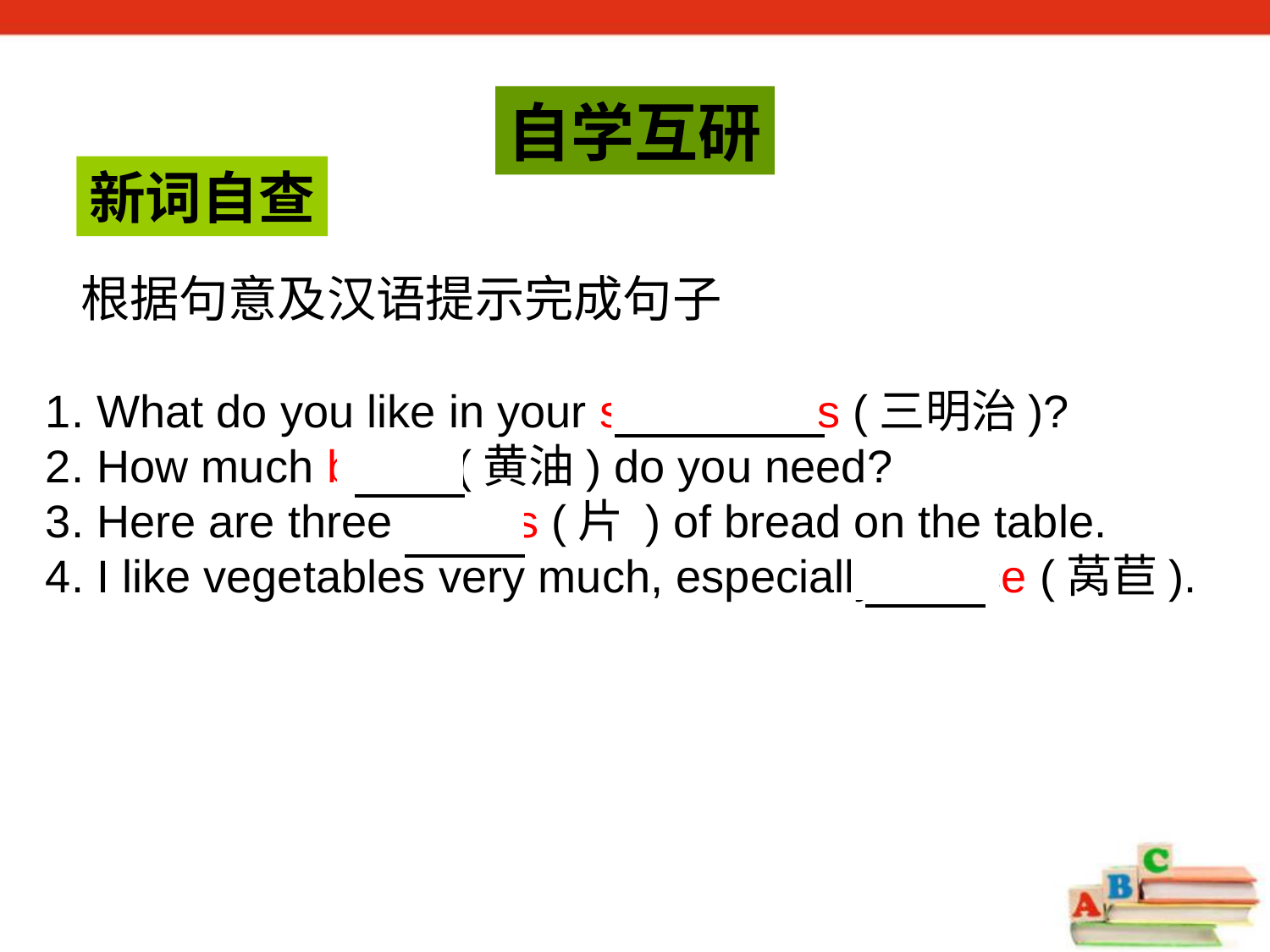

自学互研
新词自查
根据句意及汉语提示完成句子

1. What do you like in your sandwiches (三明治)?
2. How much butter (黄油) do you need?
3. Here are three pieces (片 ) of bread on the table.
4. I like vegetables very much, especially lettuce (莴苣).